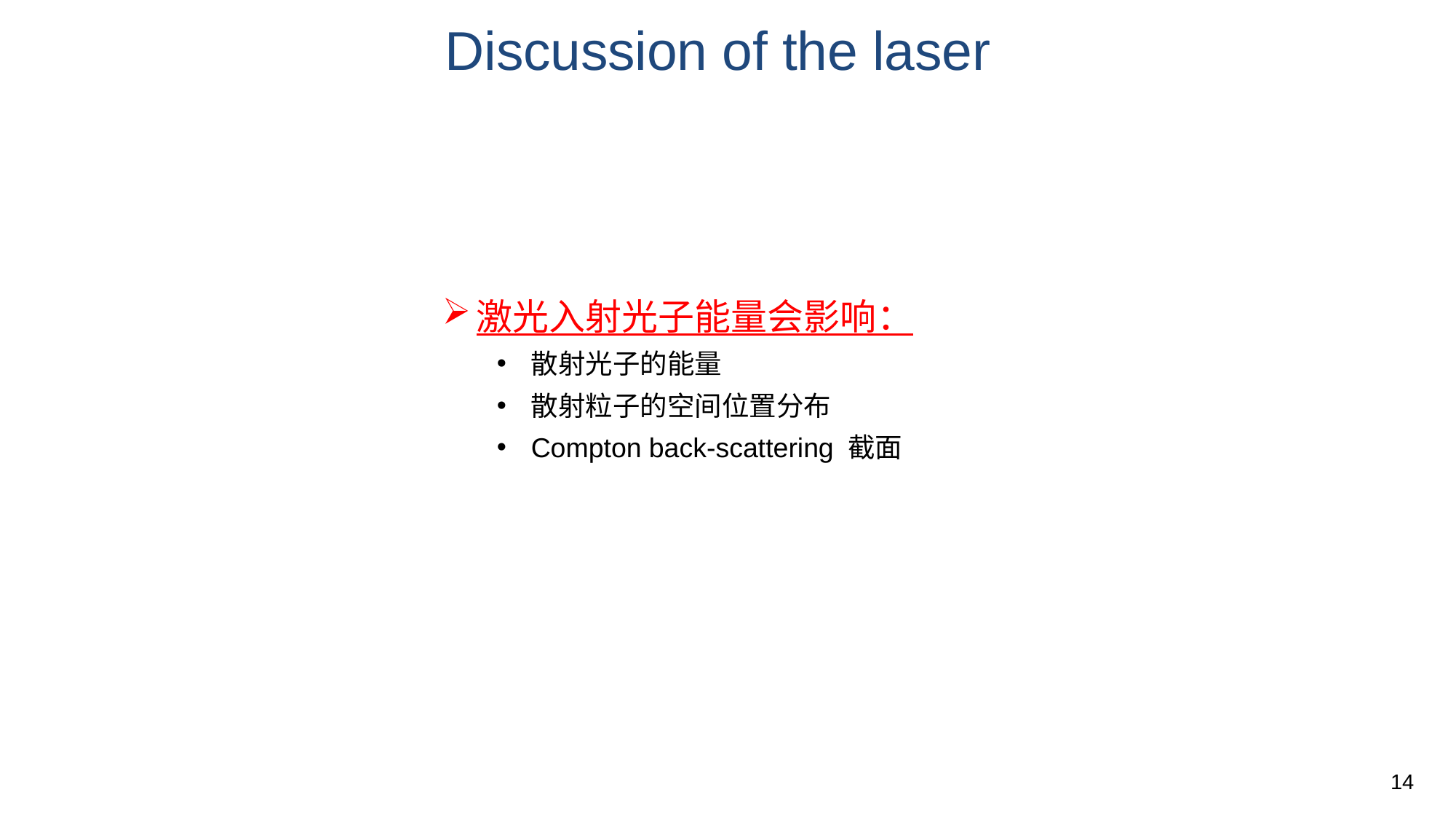

Discussion of the laser
激光入射光子能量会影响：
散射光子的能量
散射粒子的空间位置分布
Compton back-scattering 截面
14